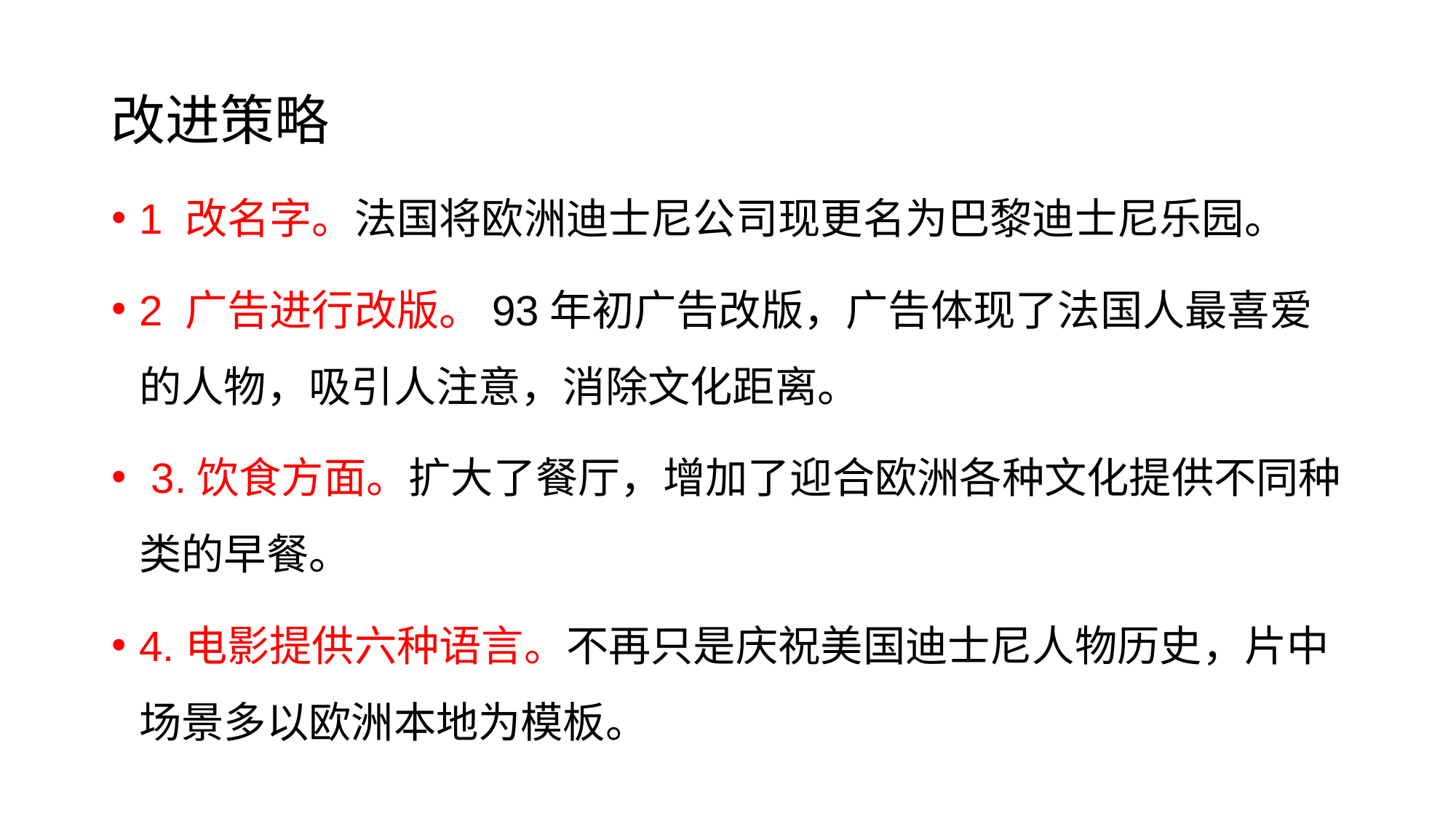

# 改进策略
1 改名字。法国将欧洲迪士尼公司现更名为巴黎迪士尼乐园。
2 广告进行改版。93年初广告改版，广告体现了法国人最喜爱的人物，吸引人注意，消除文化距离。
 3.饮食方面。扩大了餐厅，增加了迎合欧洲各种文化提供不同种类的早餐。
4.电影提供六种语言。不再只是庆祝美国迪士尼人物历史，片中场景多以欧洲本地为模板。